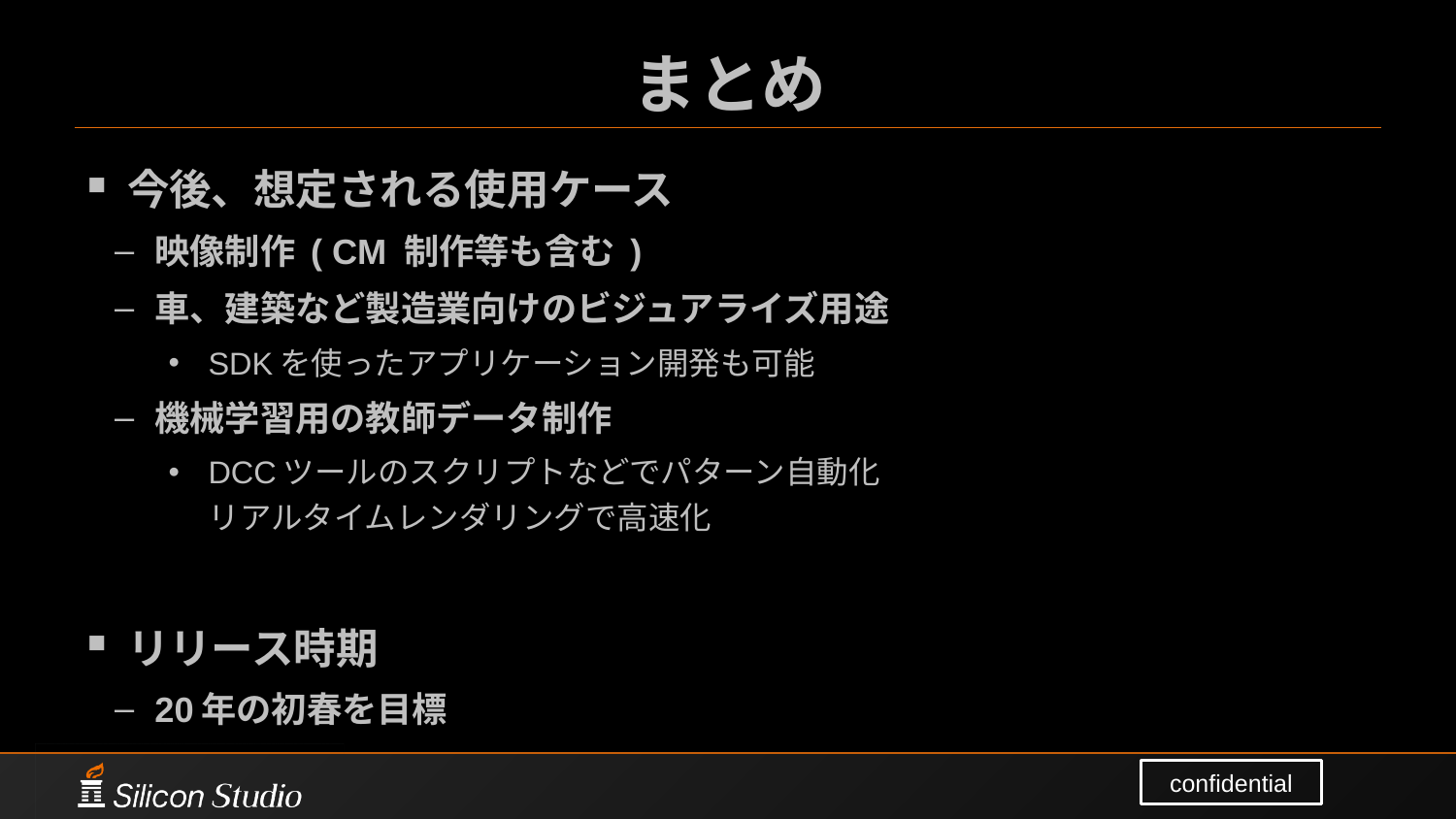

# まとめ
今後、想定される使用ケース
映像制作 ( CM 制作等も含む )
車、建築など製造業向けのビジュアライズ用途
SDKを使ったアプリケーション開発も可能
機械学習用の教師データ制作
DCCツールのスクリプトなどでパターン自動化
リアルタイムレンダリングで高速化

リリース時期
20年の初春を目標